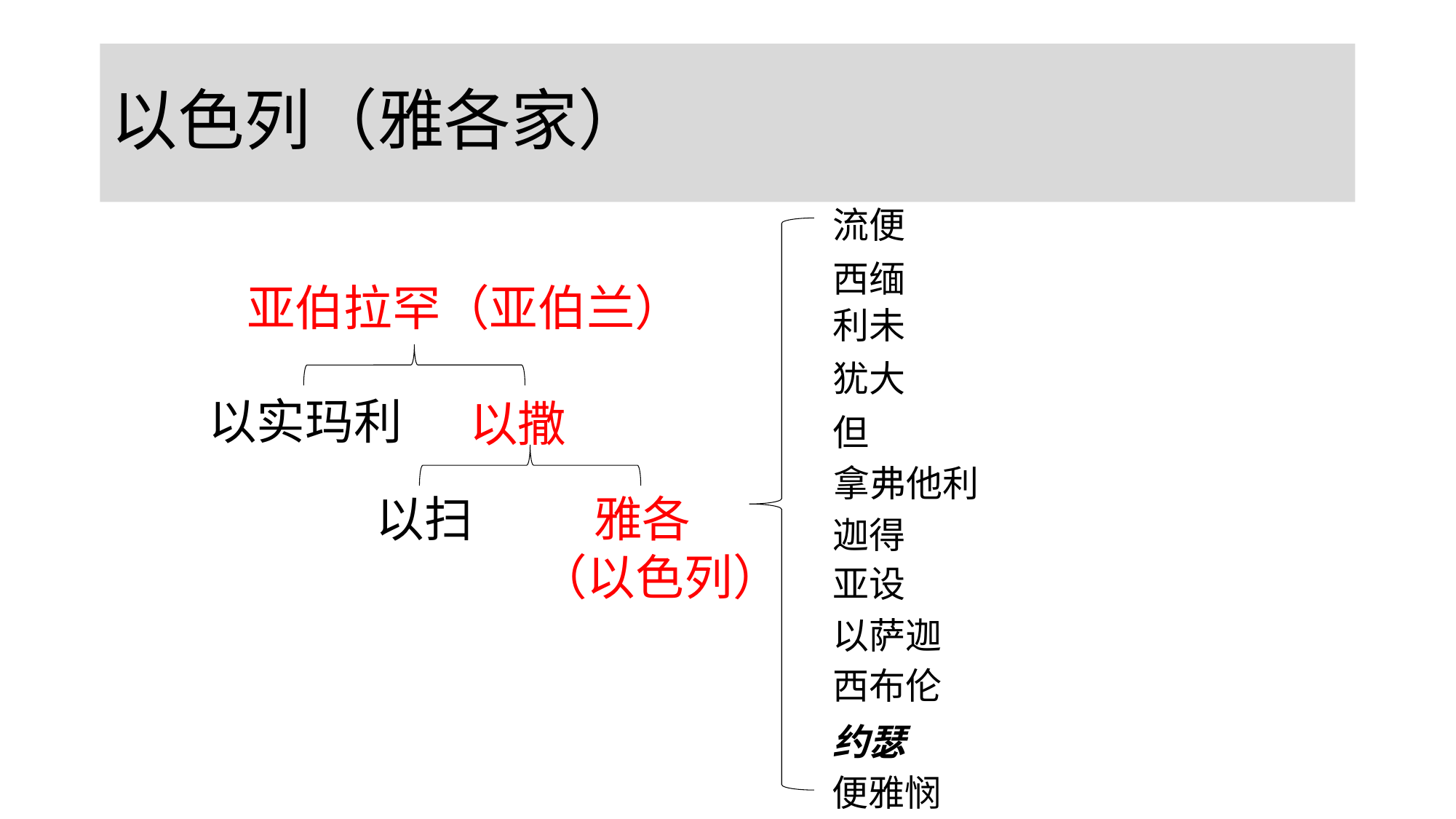

# 以色列（雅各家）
流便

西缅

亚伯拉罕（亚伯兰）
利未
犹大

以实玛利
以撒
但
拿弗他利
    雅各
（以色列）
以扫
迦得
亚设
以萨迦
西布伦
约瑟
便雅悯